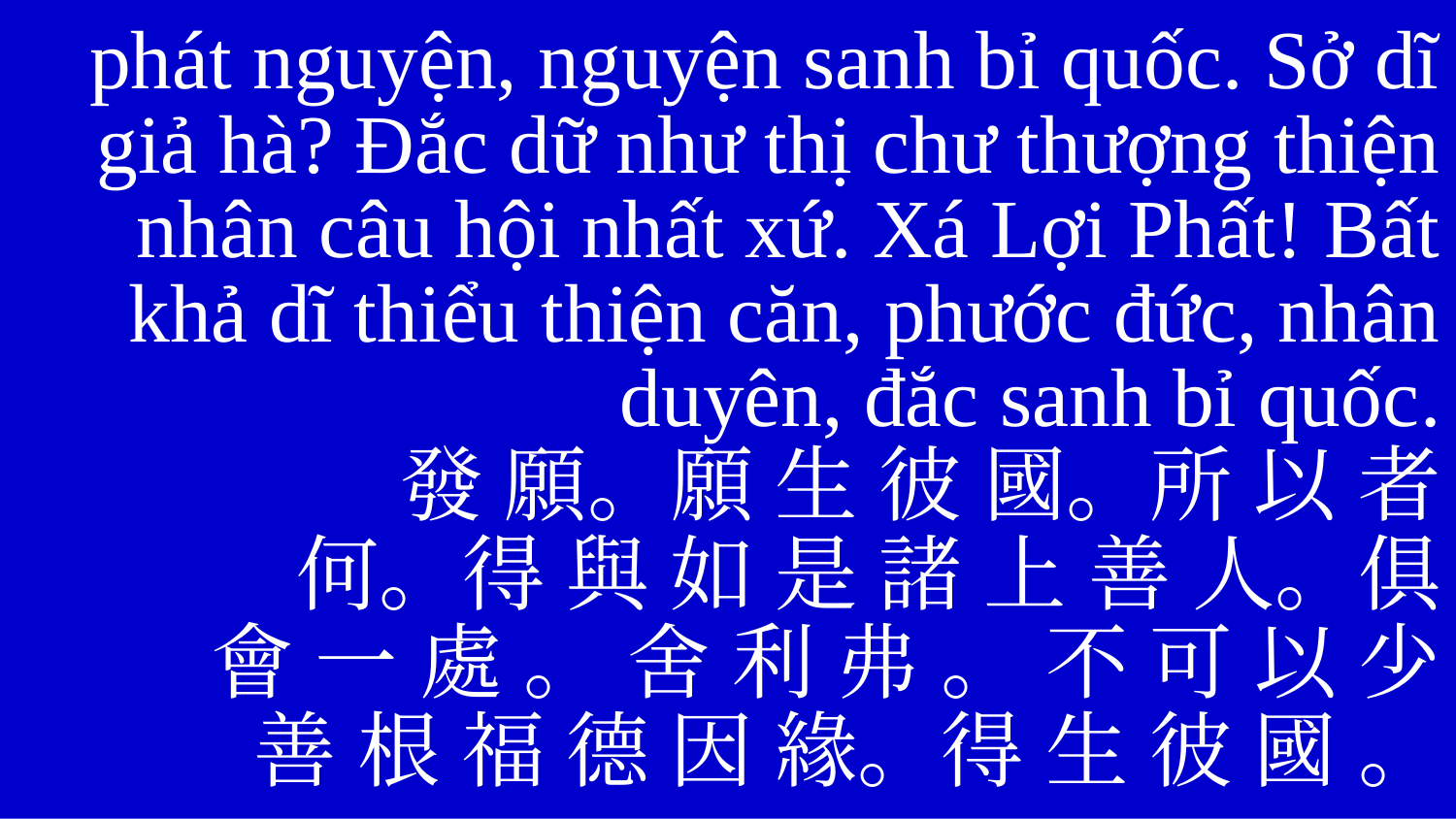

phát nguyện, nguyện sanh bỉ quốc. Sở dĩ giả hà? Đắc dữ như thị chư thượng thiện nhân câu hội nhất xứ. Xá Lợi Phất! Bất khả dĩ thiểu thiện căn, phước đức, nhân duyên, đắc sanh bỉ quốc.
發 願。願 生 彼 國。所 以 者
何。得 與 如 是 諸 上 善 人。俱
會 一 處 。 舍 利 弗 。 不 可 以 少
善 根 福 德 因 緣。得 生 彼 國 。